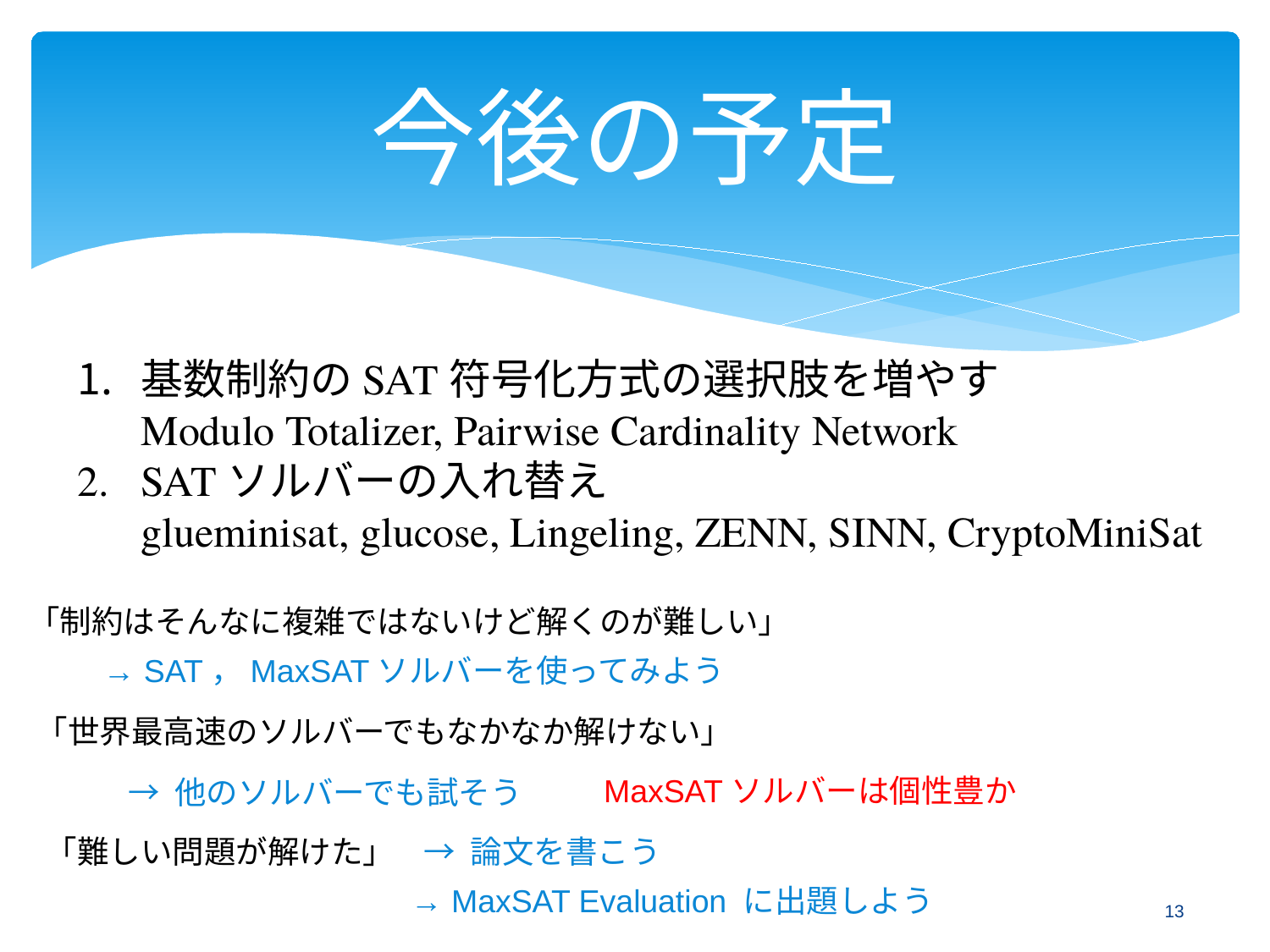

# 今後の予定
基数制約のSAT符号化方式の選択肢を増やす
Modulo Totalizer, Pairwise Cardinality Network
SATソルバーの入れ替え
glueminisat, glucose, Lingeling, ZENN, SINN, CryptoMiniSat
「制約はそんなに複雑ではないけど解くのが難しい」
→ SAT，MaxSATソルバーを使ってみよう
「世界最高速のソルバーでもなかなか解けない」
MaxSATソルバーは個性豊か
→ 他のソルバーでも試そう
「難しい問題が解けた」
→ 論文を書こう
→ MaxSAT Evaluation に出題しよう
13